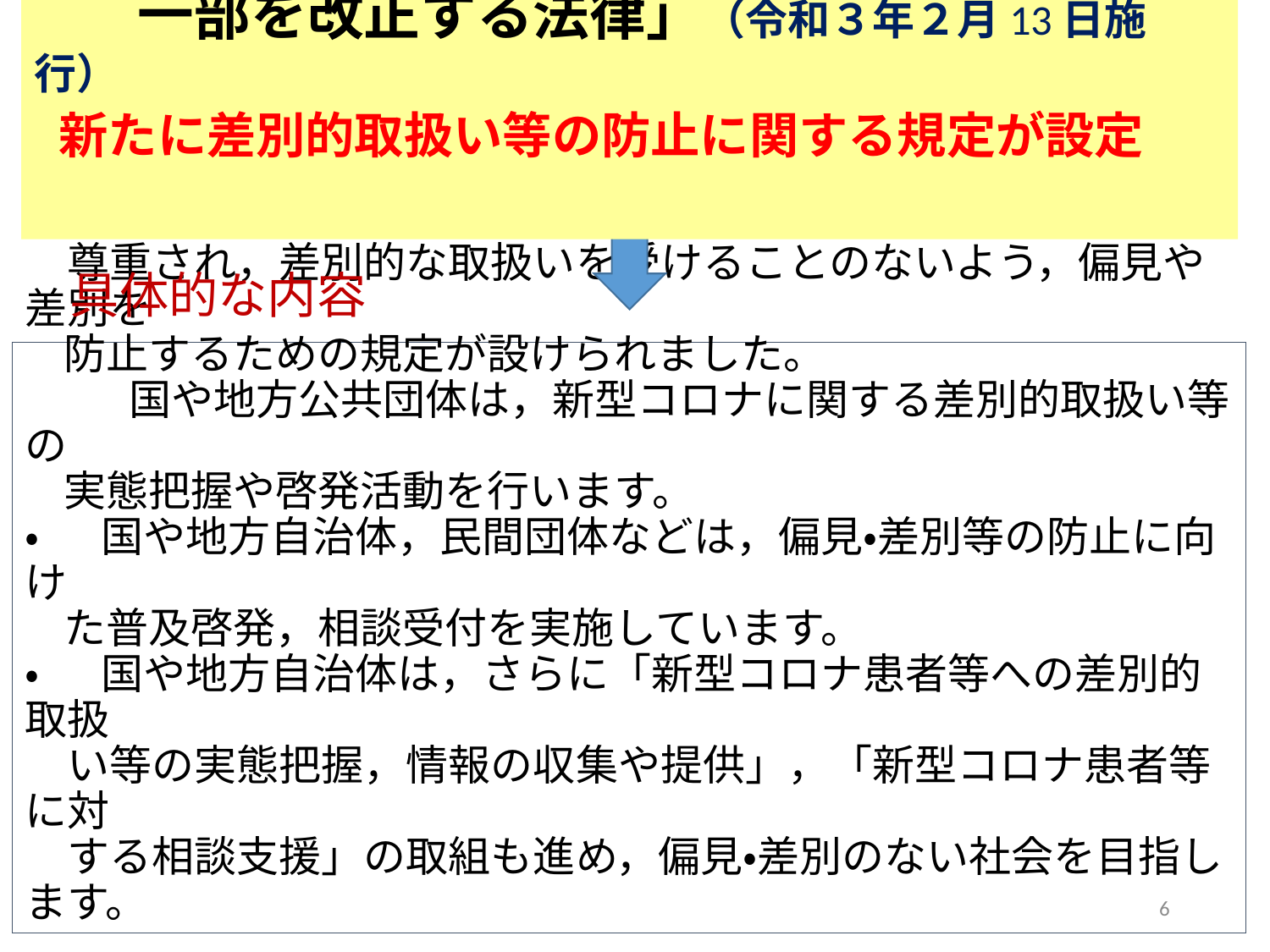

「新型インフルエンザ等対策特別措置法等の
       一部を改正する法律」（令和３年２月13日施行）
新たに差別的取扱い等の防止に関する規定が設定
具体的な内容

・　  新型コロナウイルス感染症に関する様々な差別的な取扱いが
   報告されています。こうした偏見や差別は決して許されません。
・　  特措法改正では，感染者やその家族，医療従事者等の人権が
　尊重され，差別的な取扱いを受けることのないよう，偏見や差別を
   防止するための規定が設けられました。
　　  国や地方公共団体は，新型コロナに関する差別的取扱い等の
   実態把握や啓発活動を行います。
・　  国や地方自治体，民間団体などは，偏見・差別等の防止に向け
   た普及啓発，相談受付を実施しています。
・　  国や地方自治体は，さらに「新型コロナ患者等への差別的取扱
　い等の実態把握，情報の収集や提供」，「新型コロナ患者等に対
　する相談支援」の取組も進め，偏見・差別のない社会を目指します。
6